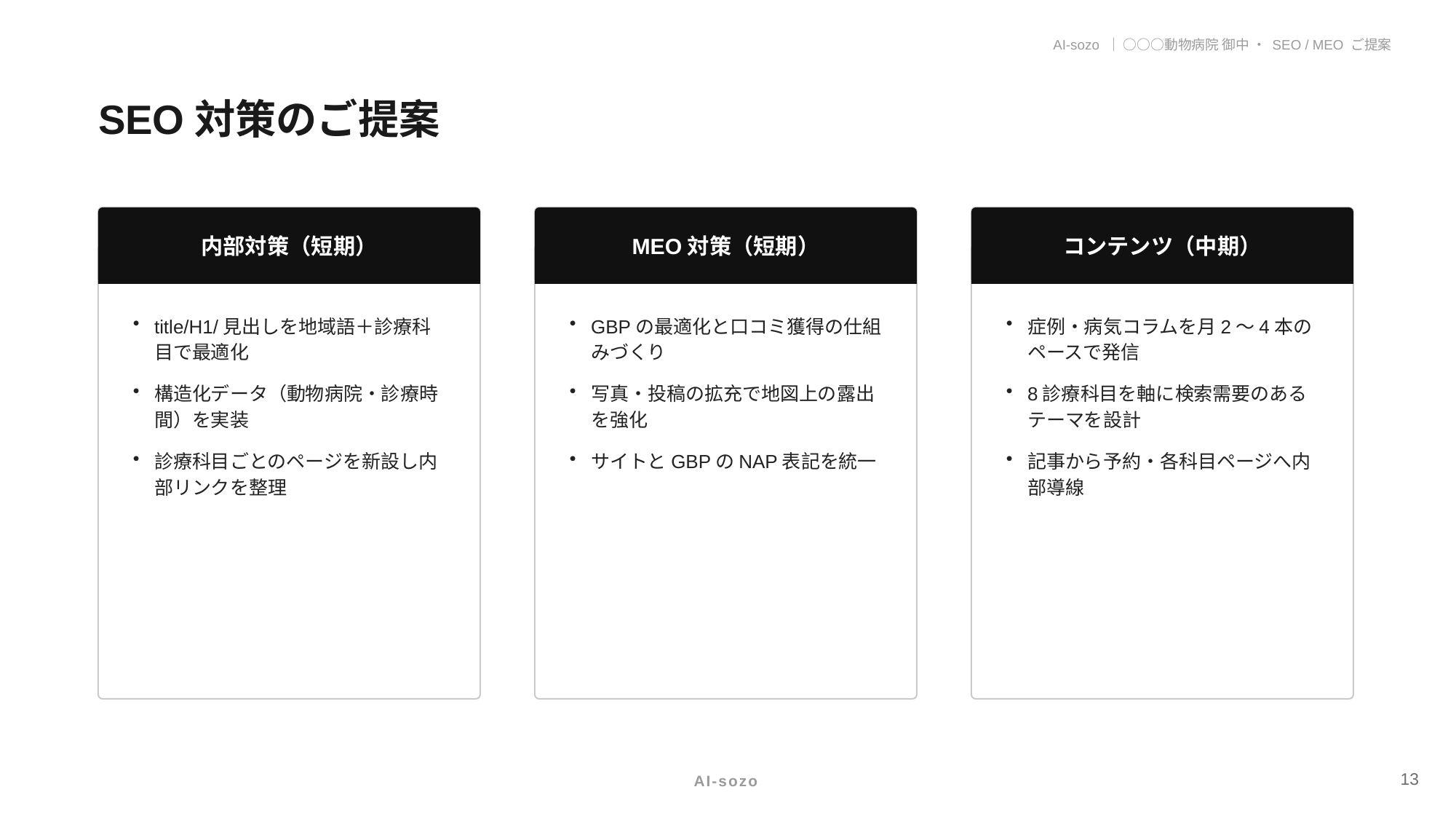

AI-sozo ｜ ○○○動物病院 御中 ・ SEO / MEO ご提案
SEO対策のご提案

内部対策（短期）

MEO対策（短期）

コンテンツ（中期）

title/H1/見出しを地域語＋診療科目で最適化
構造化データ（動物病院・診療時間）を実装
診療科目ごとのページを新設し内部リンクを整理
GBPの最適化と口コミ獲得の仕組みづくり
写真・投稿の拡充で地図上の露出を強化
サイトとGBPのNAP表記を統一
症例・病気コラムを月2〜4本のペースで発信
8診療科目を軸に検索需要のあるテーマを設計
記事から予約・各科目ページへ内部導線
13
AI-sozo